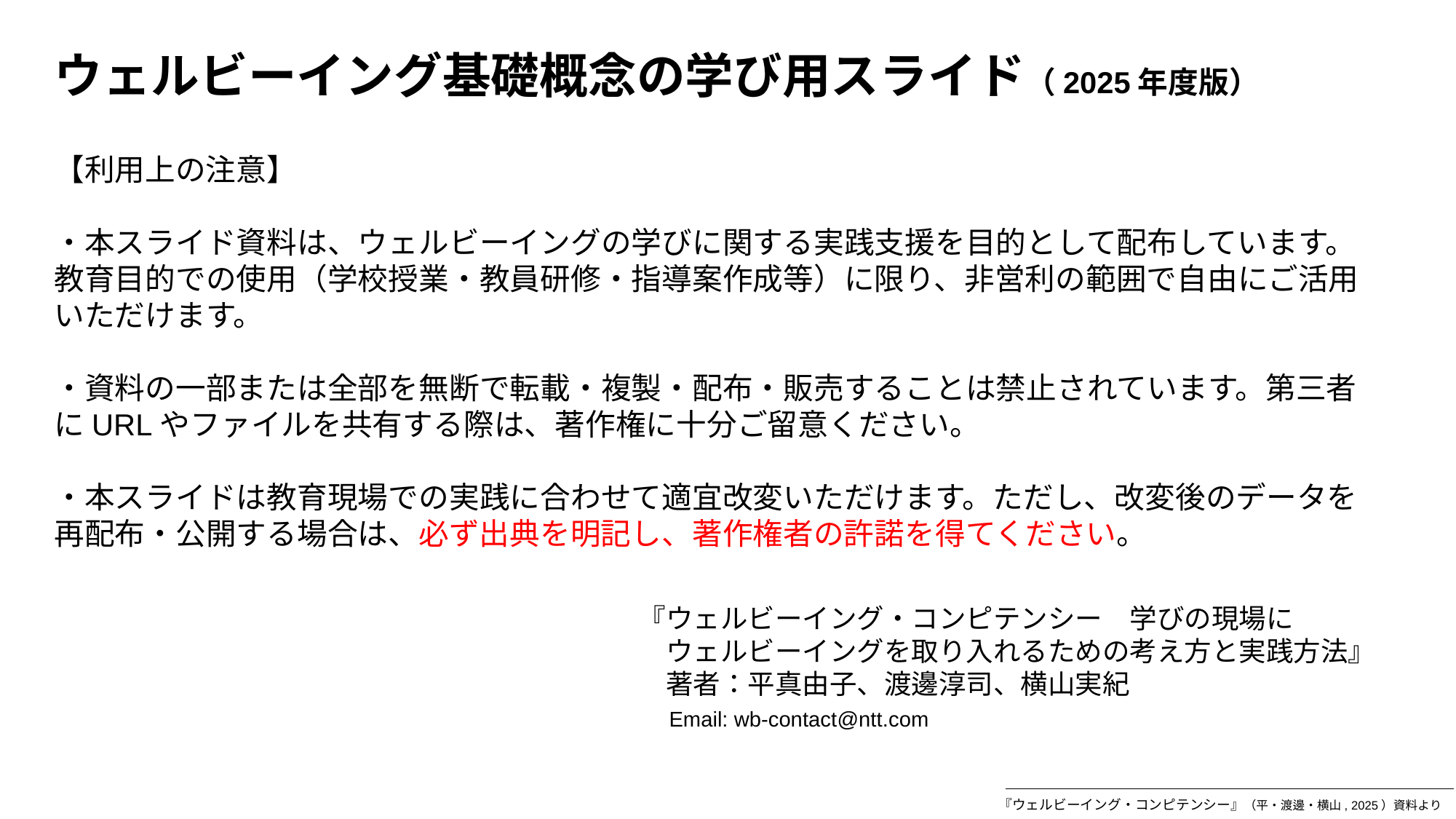

ウェルビーイング基礎概念の学び用スライド（2025年度版）
【利用上の注意】

・本スライド資料は、ウェルビーイングの学びに関する実践支援を目的として配布しています。
教育目的での使用（学校授業・教員研修・指導案作成等）に限り、非営利の範囲で自由にご活用いただけます。

・資料の一部または全部を無断で転載・複製・配布・販売することは禁止されています。第三者にURLやファイルを共有する際は、著作権に十分ご留意ください。

・本スライドは教育現場での実践に合わせて適宜改変いただけます。ただし、改変後のデータを再配布・公開する場合は、必ず出典を明記し、著作権者の許諾を得てください。
『ウェルビーイング・コンピテンシー　学びの現場に
　ウェルビーイングを取り入れるための考え方と実践方法』
　著者：平真由子、渡邊淳司、横山実紀
    Email: wb-contact@ntt.com